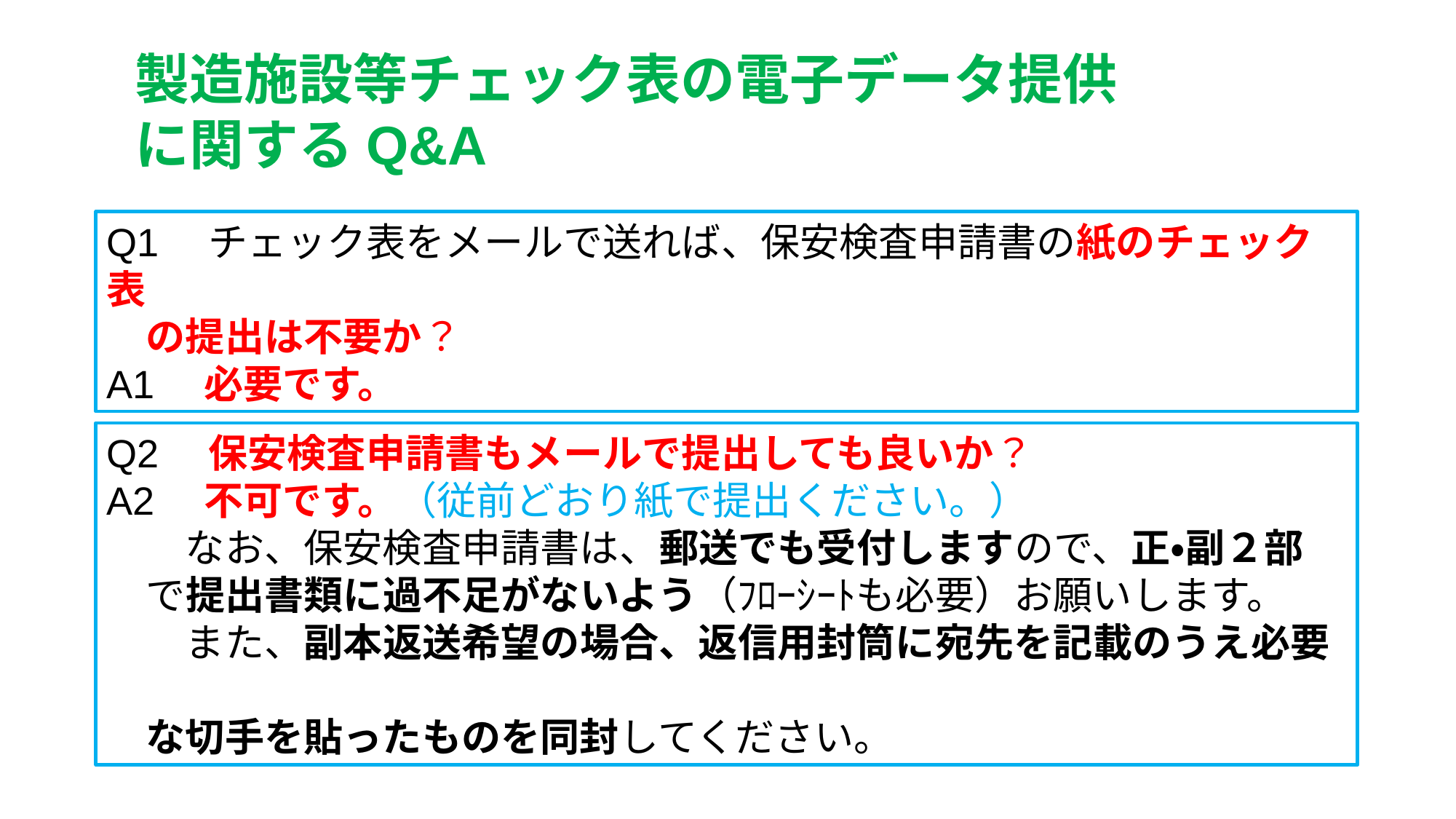

製造施設等チェック表の電子データ提供
に関するQ&A
Q1　チェック表をメールで送れば、保安検査申請書の紙のチェック表
　の提出は不要か？
A1　必要です。
Q2　保安検査申請書もメールで提出しても良いか？
A2　不可です。（従前どおり紙で提出ください。）
　　なお、保安検査申請書は、郵送でも受付しますので、正・副２部
　で提出書類に過不足がないよう（ﾌﾛｰｼｰﾄも必要）お願いします。
　　また、副本返送希望の場合、返信用封筒に宛先を記載のうえ必要
　な切手を貼ったものを同封してください。